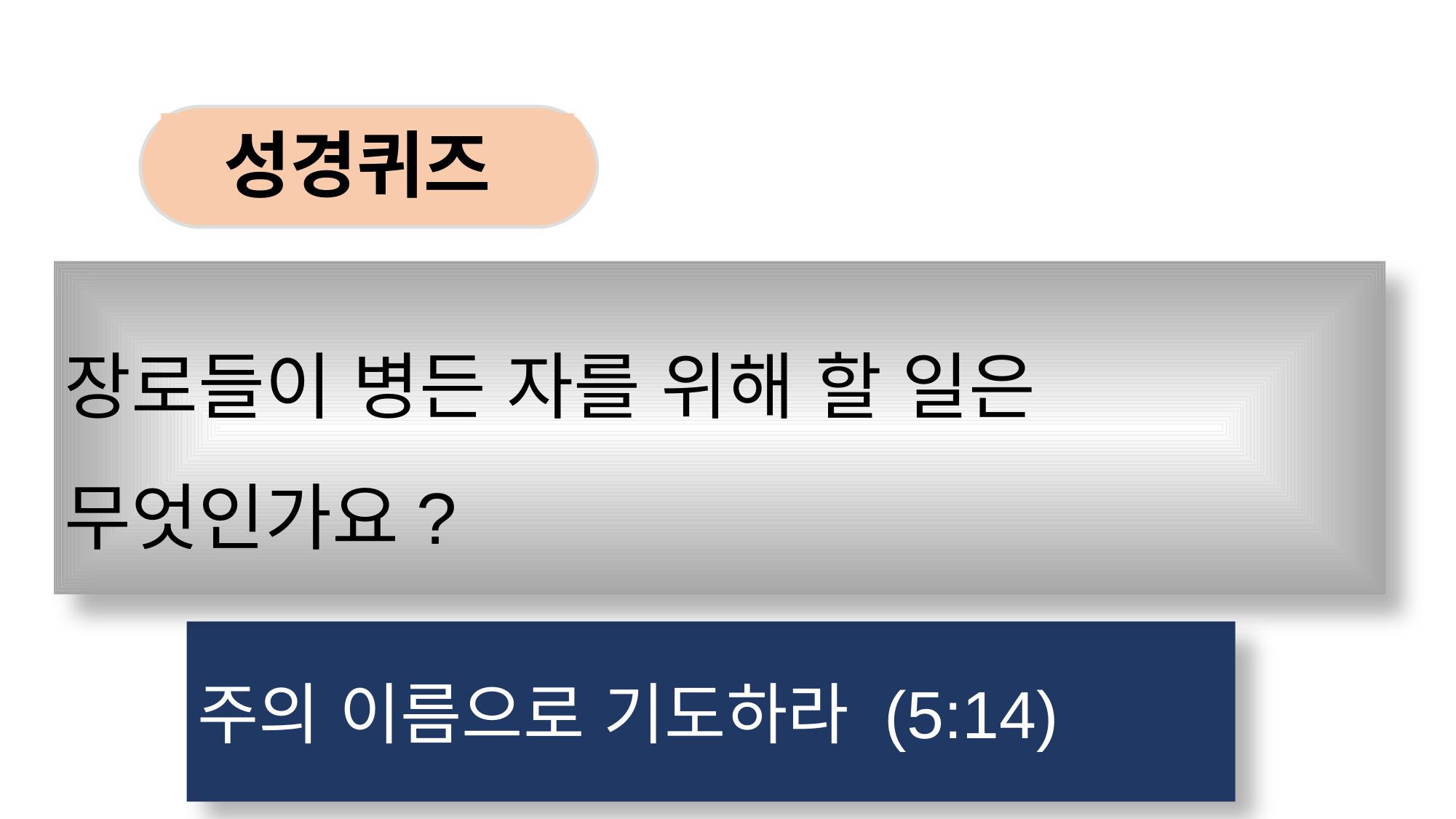

성경퀴즈
장로들이 병든 자를 위해 할 일은 무엇인가요?
주의 이름으로 기도하라 (5:14)